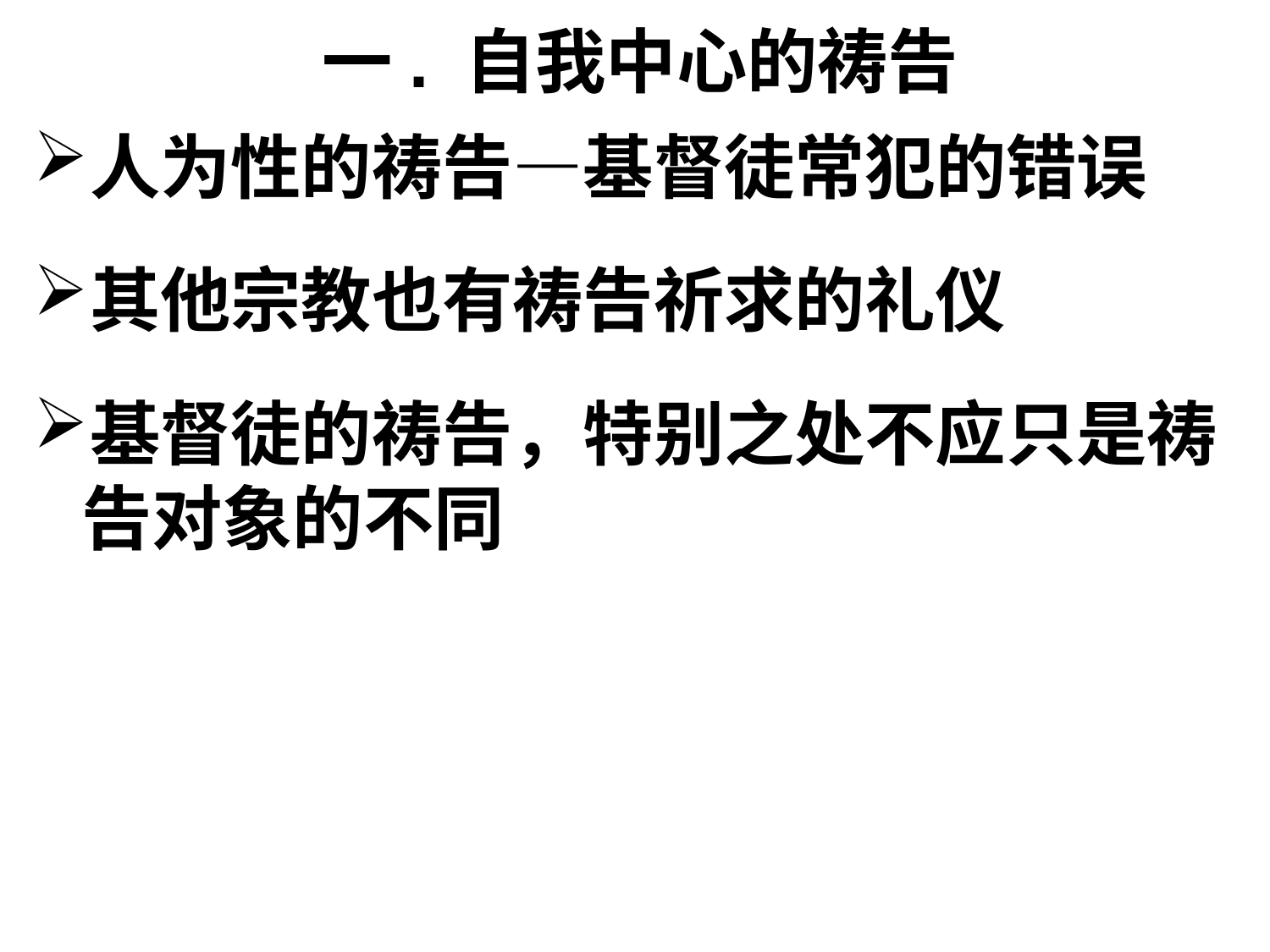

一. 自我中心的祷告
人为性的祷告—基督徒常犯的错误

其他宗教也有祷告祈求的礼仪

基督徒的祷告，特别之处不应只是祷告对象的不同